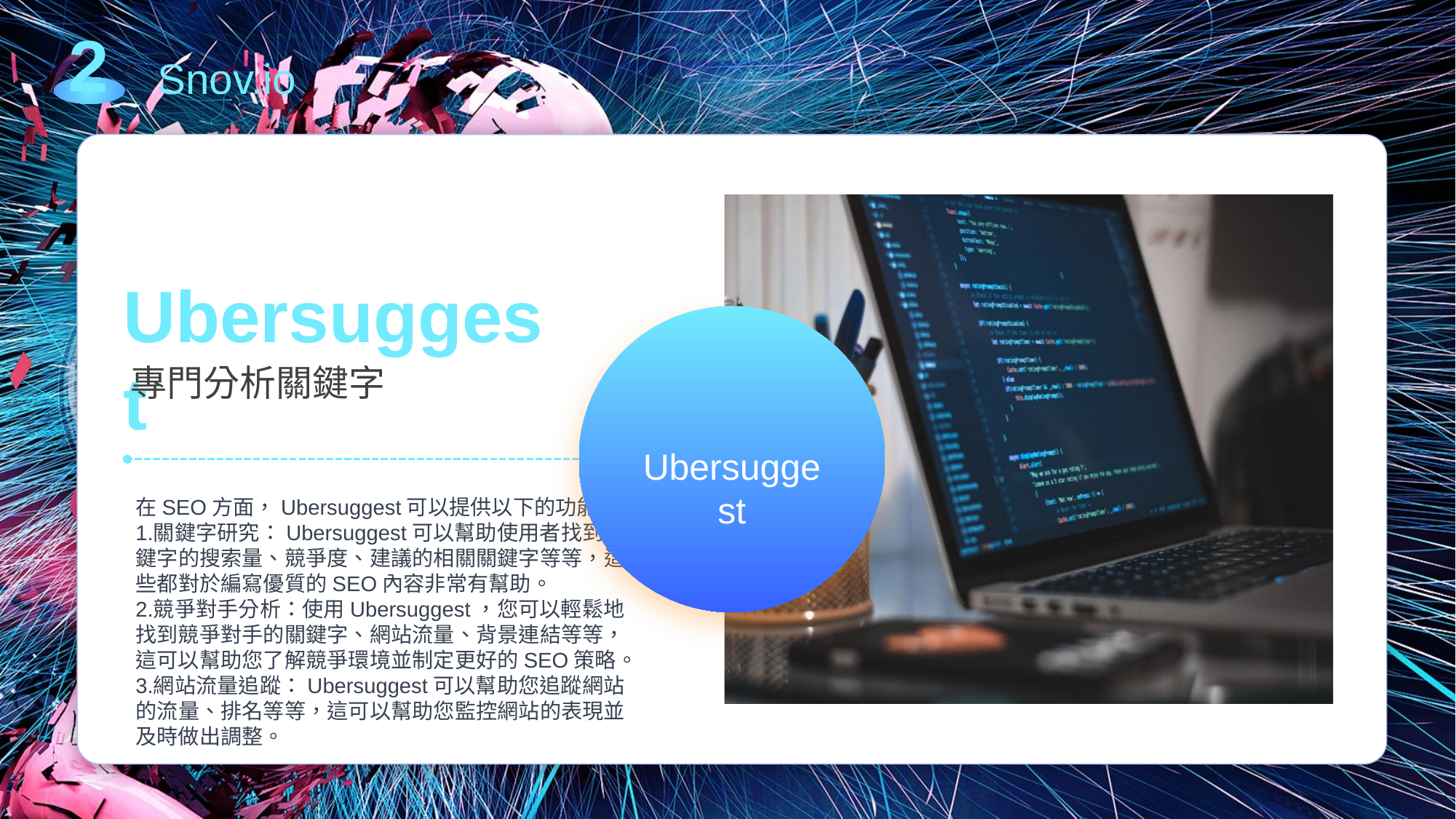

2

Snov.io

Ubersuggest

Ubersuggest
專門分析關鍵字
在SEO方面，Ubersuggest可以提供以下的功能：
關鍵字研究：Ubersuggest可以幫助使用者找到關鍵字的搜索量、競爭度、建議的相關關鍵字等等，這些都對於編寫優質的SEO內容非常有幫助。
競爭對手分析：使用Ubersuggest，您可以輕鬆地找到競爭對手的關鍵字、網站流量、背景連結等等，這可以幫助您了解競爭環境並制定更好的SEO策略。
網站流量追蹤：Ubersuggest可以幫助您追蹤網站的流量、排名等等，這可以幫助您監控網站的表現並及時做出調整。